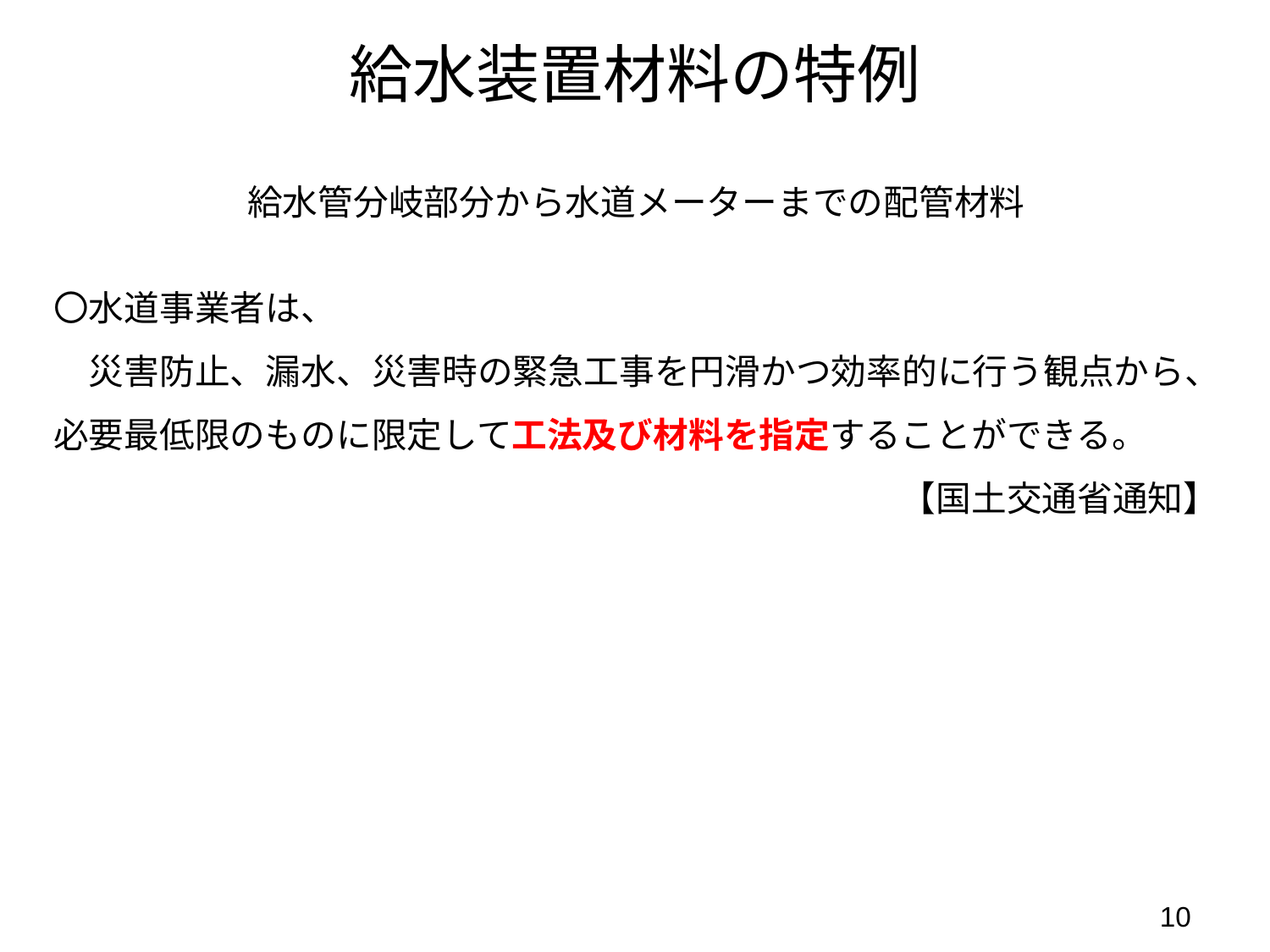

給水装置材料の特例

給水管分岐部分から水道メーターまでの配管材料

〇水道事業者は、
　災害防止、漏水、災害時の緊急工事を円滑かつ効率的に行う観点から、必要最低限のものに限定して工法及び材料を指定することができる。
【国土交通省通知】
10